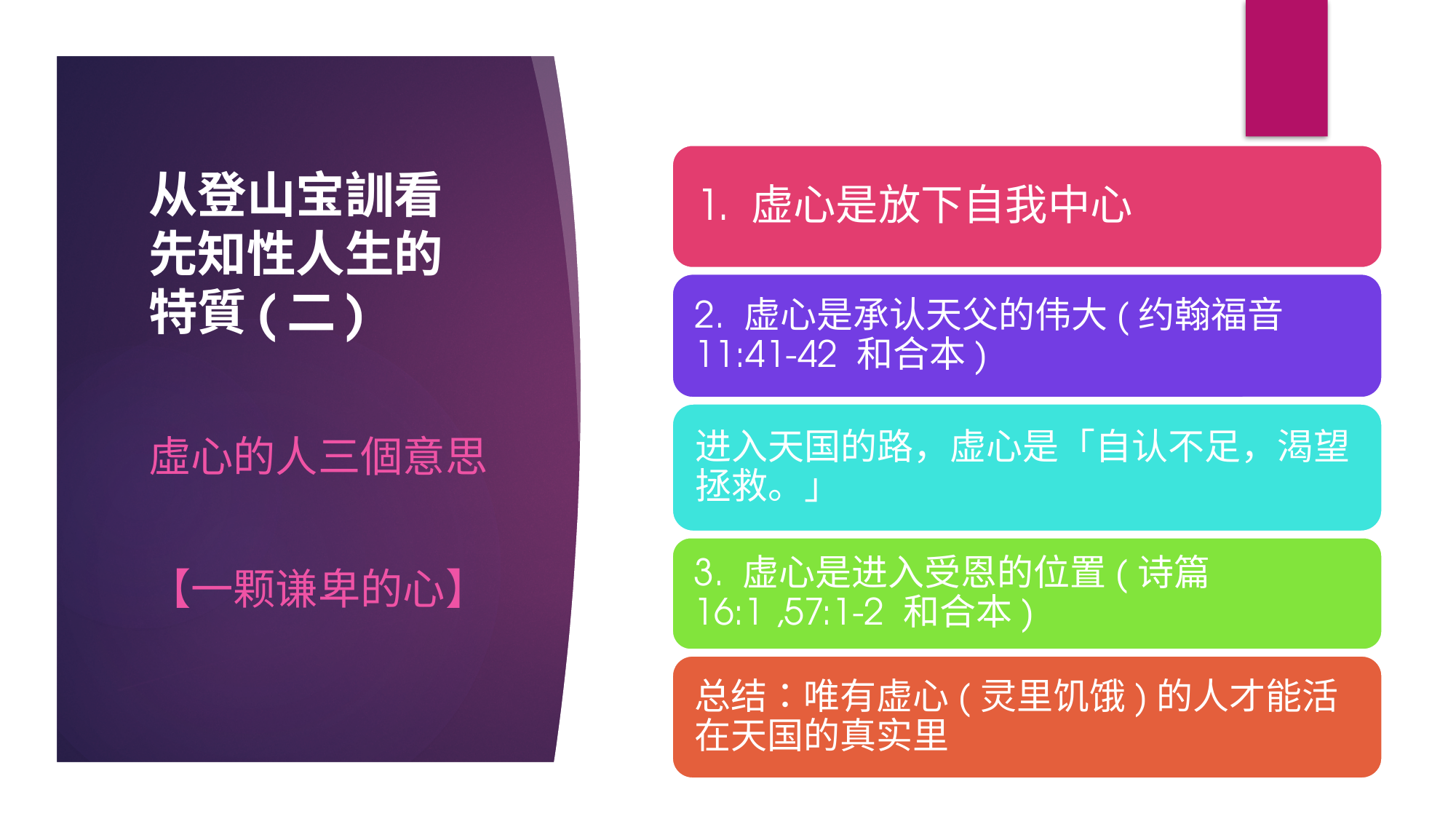

1. 虚心是放下自我中心
2. 虚心是承认天父的伟大(约翰福音 11:41-42 和合本)
进入天国的路，虚心是「自认不足，渴望拯救。」
3. 虚心是进入受恩的位置(诗篇 16:1 ,57:1-2 和合本)
总结：唯有虚心(灵里饥饿)的人才能活在天国的真实里
# 从登山宝訓看先知性人生的特質(二)
虛心的人三個意思

【一颗谦卑的心】